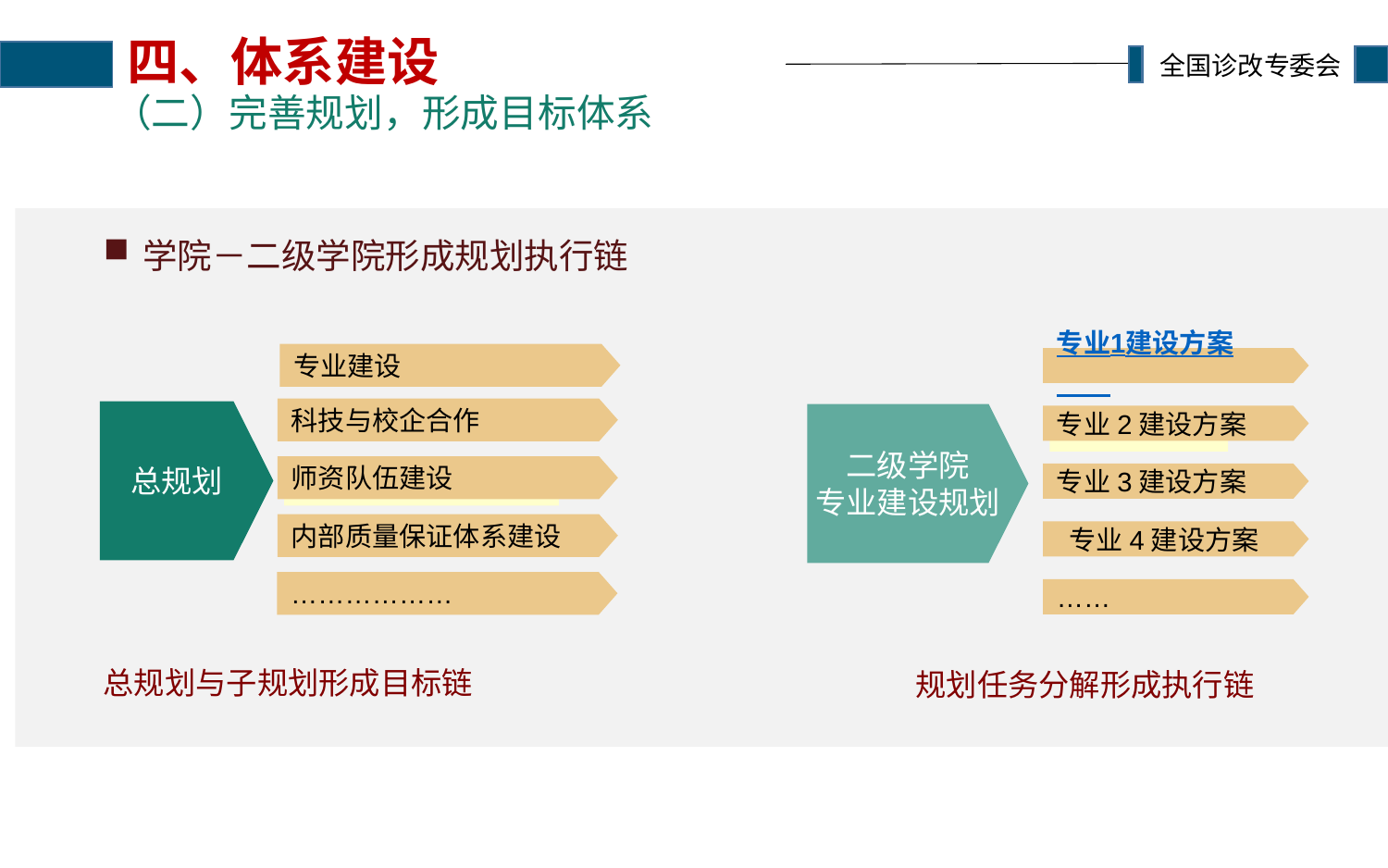

# 四、体系建设
（二）完善规划，形成目标体系
学院－二级学院形成规划执行链

专业建设
专业1建设方案
科技与校企合作
总规划
二级学院
专业建设规划
专业2建设方案

师资队伍建设
专业3建设方案

内部质量保证体系建设
 专业4建设方案
………………
……
总规划与子规划形成目标链
规划任务分解形成执行链